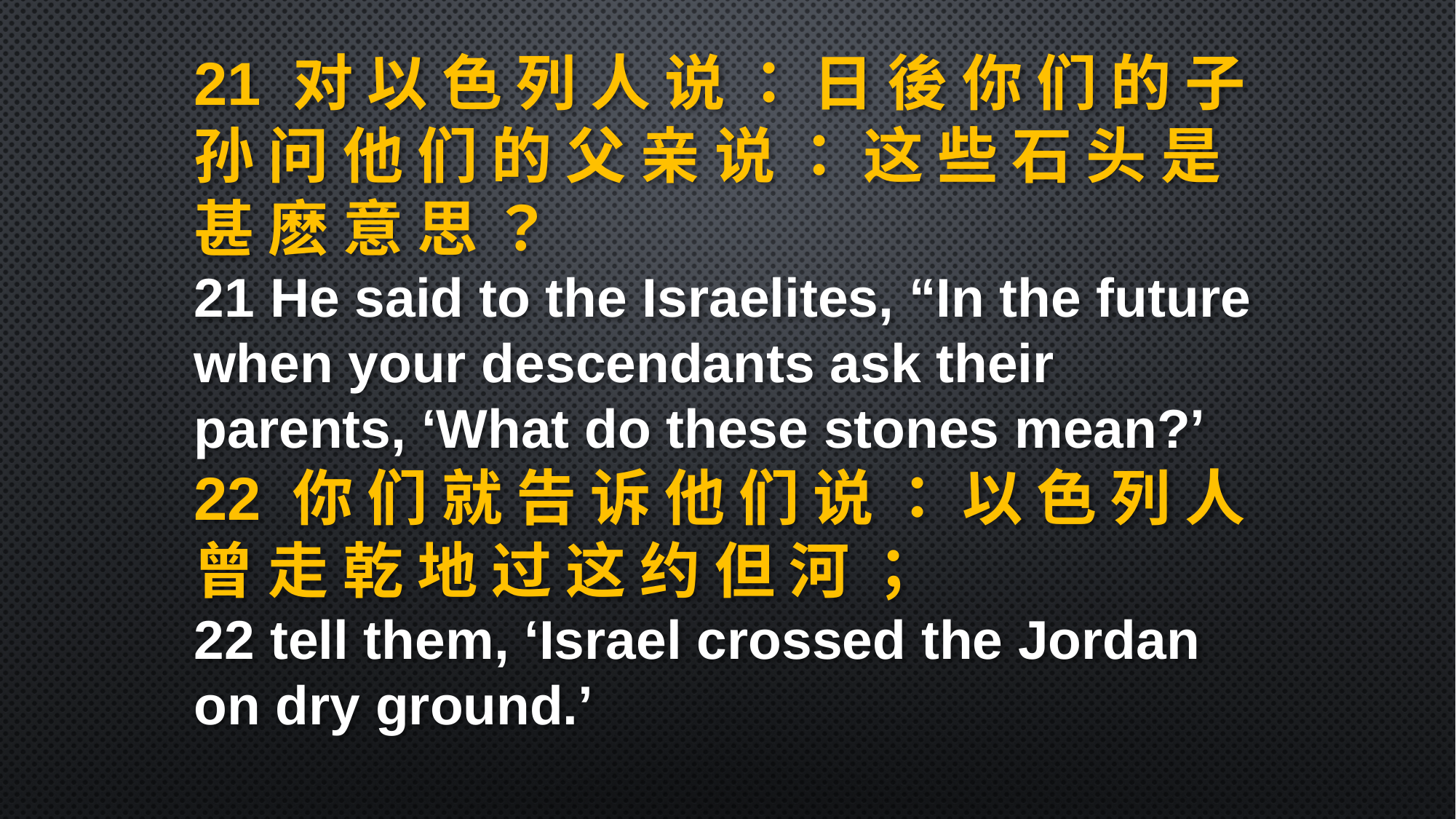

21 对 以 色 列 人 说 ： 日 後 你 们 的 子 孙 问 他 们 的 父 亲 说 ： 这 些 石 头 是 甚 麽 意 思 ？
21 He said to the Israelites, “In the future when your descendants ask their parents, ‘What do these stones mean?’
22 你 们 就 告 诉 他 们 说 ： 以 色 列 人 曾 走 乾 地 过 这 约 但 河 ；
22 tell them, ‘Israel crossed the Jordan on dry ground.’